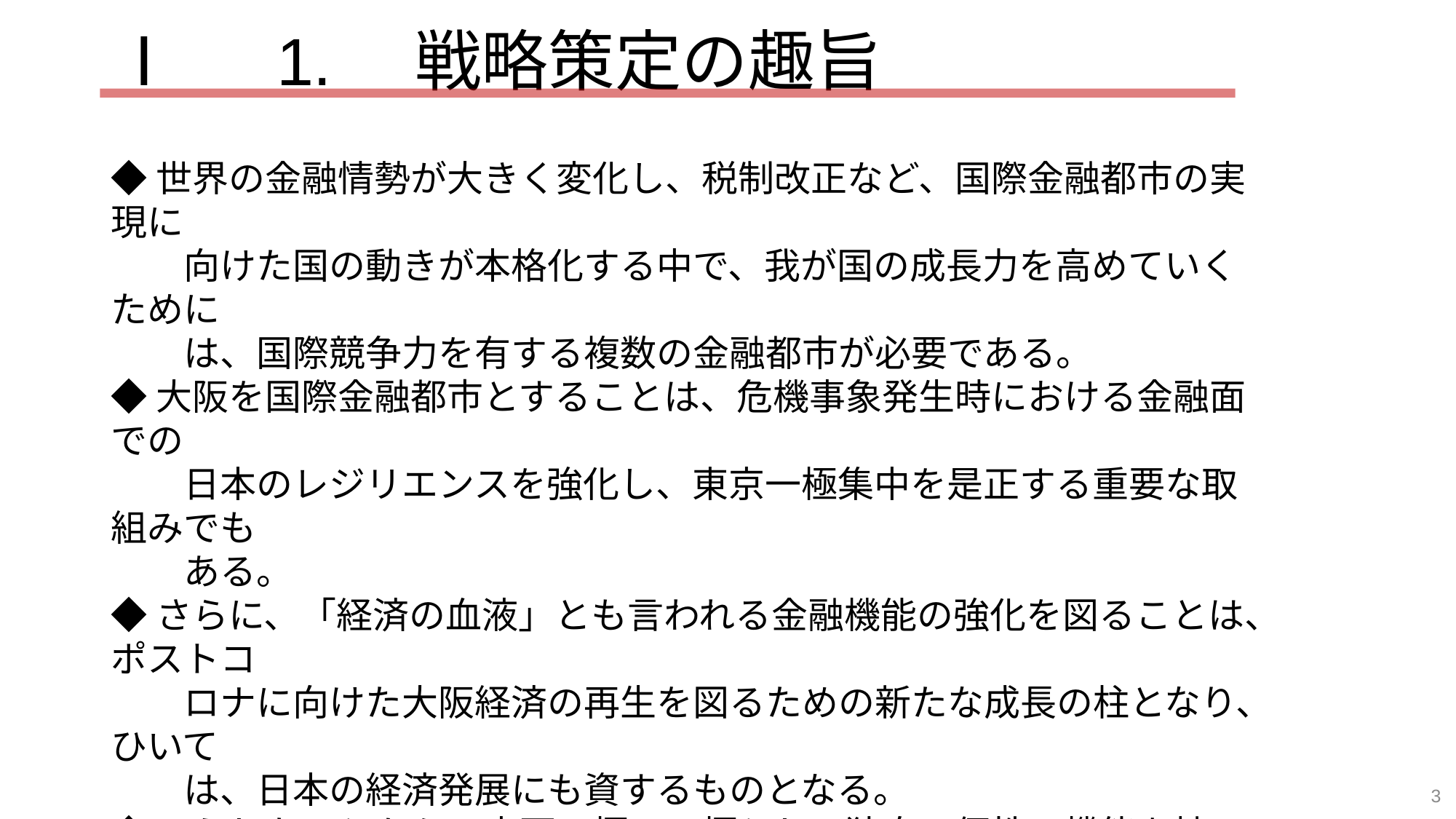

# Ⅰ　1.　戦略策定の趣旨
◆世界の金融情勢が大きく変化し、税制改正など、国際金融都市の実現に
　　向けた国の動きが本格化する中で、我が国の成長力を高めていくために
　　は、国際競争力を有する複数の金融都市が必要である。
◆大阪を国際金融都市とすることは、危機事象発生時における金融面での
　　日本のレジリエンスを強化し、東京一極集中を是正する重要な取組みでも
　　ある。
◆さらに、「経済の血液」とも言われる金融機能の強化を図ることは、ポストコ
　　ロナに向けた大阪経済の再生を図るための新たな成長の柱となり、ひいて
　　は、日本の経済発展にも資するものとなる。
◆こうしたことから、東西二極の一極として独自の個性・機能を持つ国際金
　　融都市を形成し、大阪のさらなる飛躍につなげていくため、戦略を策定する。
3